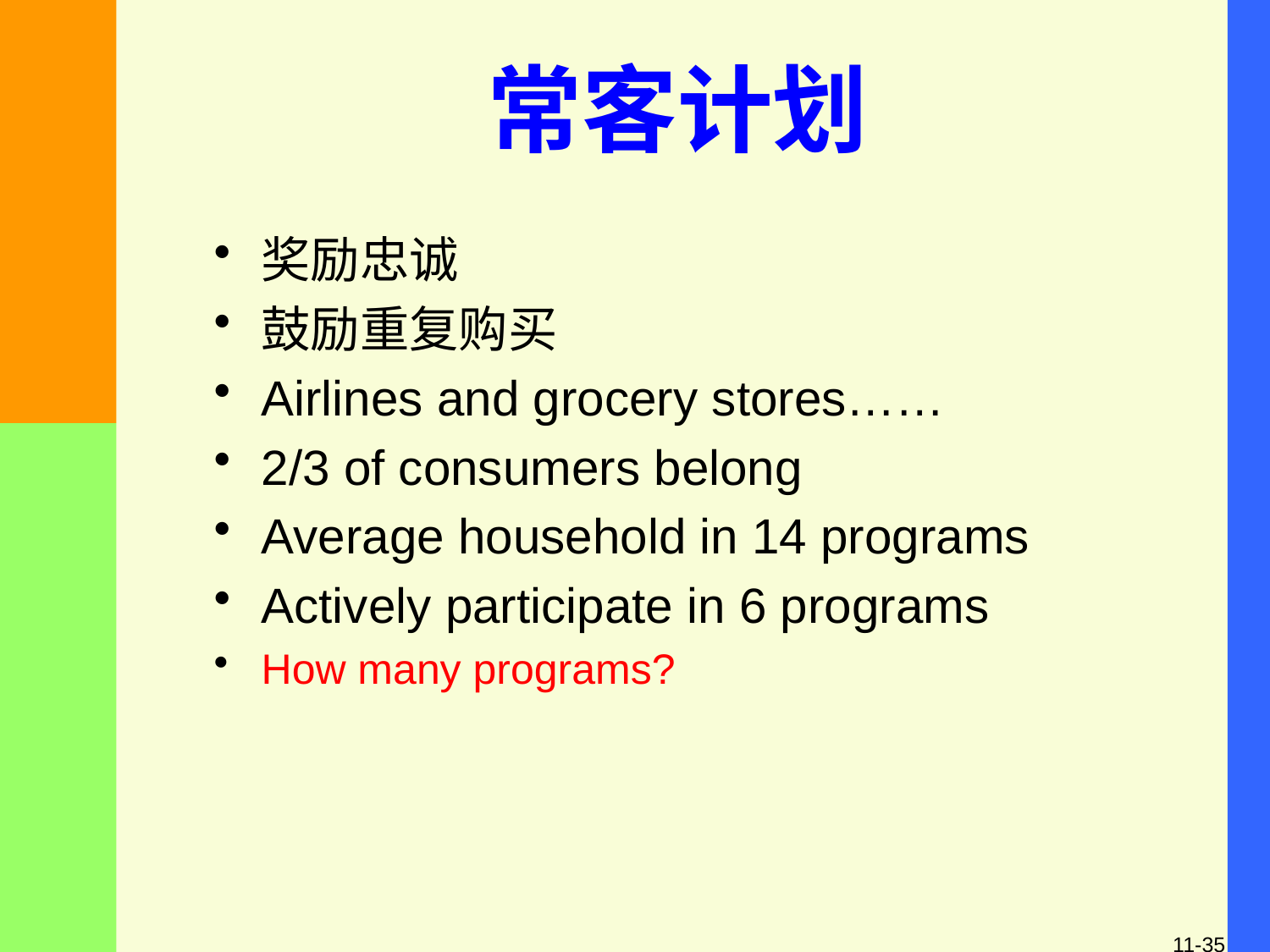

# 常客计划
奖励忠诚
鼓励重复购买
Airlines and grocery stores……
2/3 of consumers belong
Average household in 14 programs
Actively participate in 6 programs
How many programs?

11-35